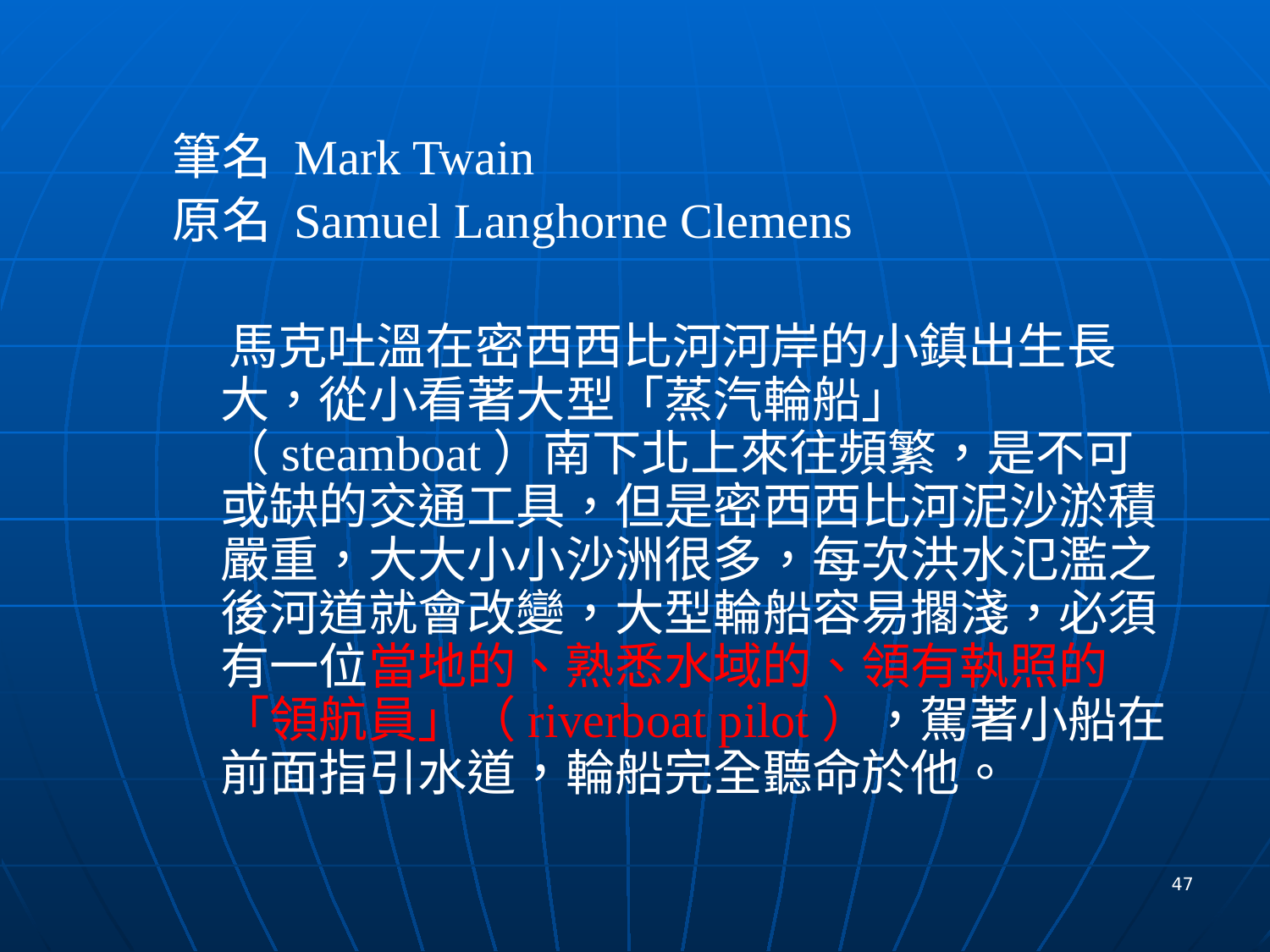

筆名 Mark Twain
原名 Samuel Langhorne Clemens

    馬克吐溫在密西西比河河岸的小鎮出生長大，從小看著大型「蒸汽輪船」（steamboat）南下北上來往頻繁，是不可或缺的交通工具，但是密西西比河泥沙淤積嚴重，大大小小沙洲很多，每次洪水氾濫之後河道就會改變，大型輪船容易擱淺，必須有一位當地的、熟悉水域的、領有執照的「領航員」（riverboat pilot），駕著小船在前面指引水道，輪船完全聽命於他。

47